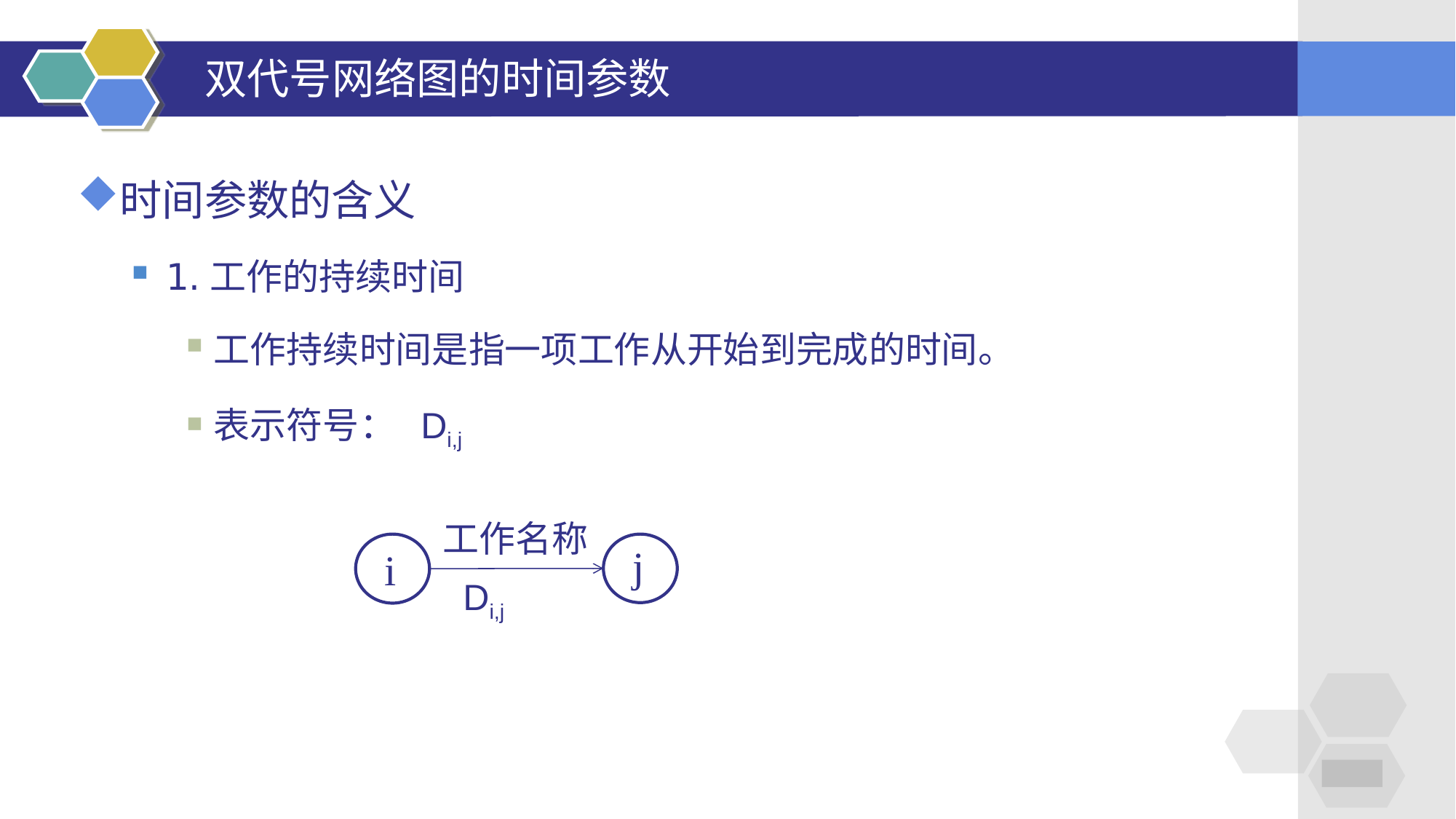

# 双代号网络图的时间参数
时间参数的含义
1.工作的持续时间
工作持续时间是指一项工作从开始到完成的时间。
表示符号：  Di,j

工作名称

j
i
  Di,j
5